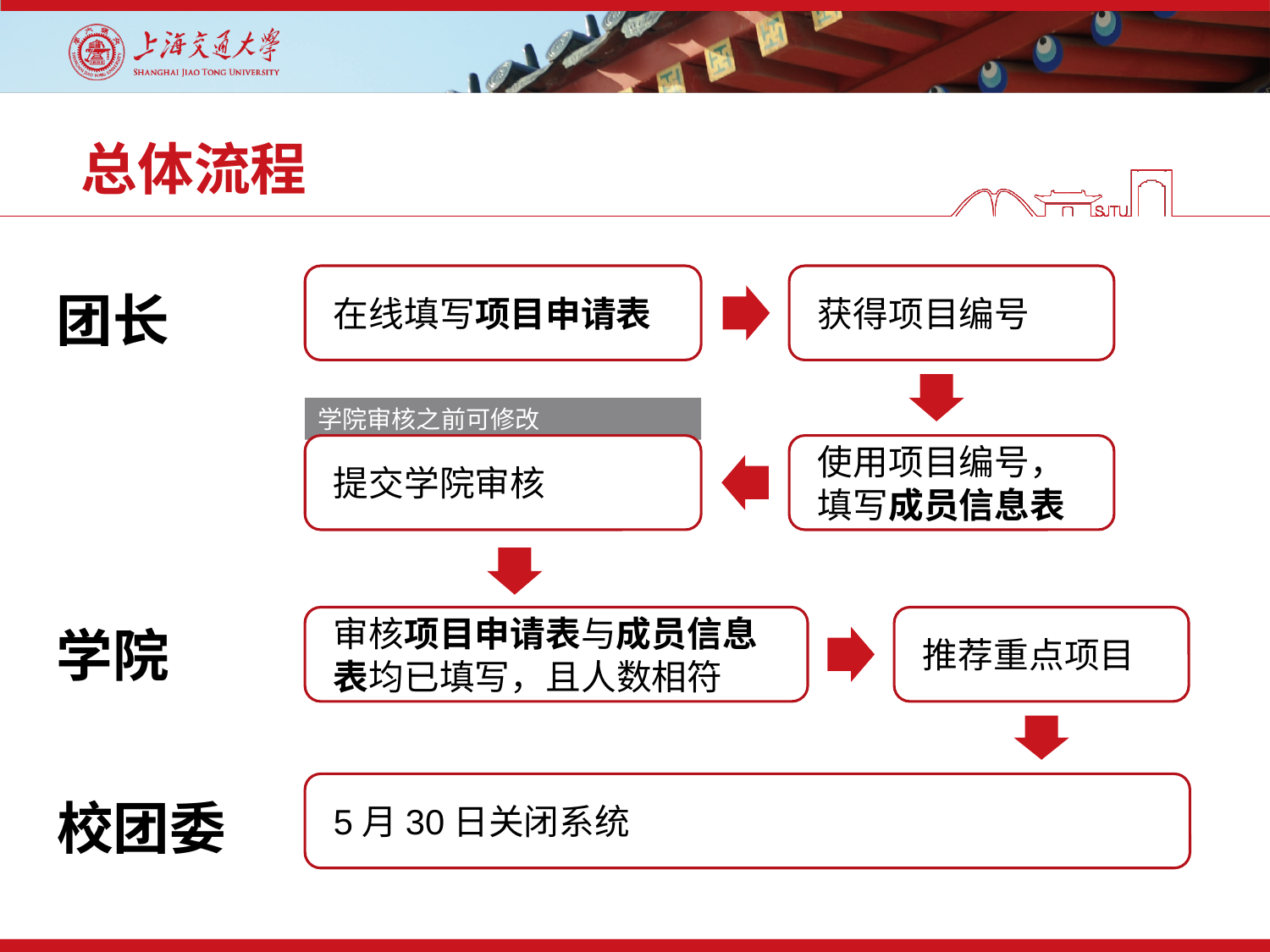

# 总体流程
在线填写项目申请表
获得项目编号
团长

学院审核之前可修改
提交学院审核
使用项目编号，填写成员信息表

审核项目申请表与成员信息表均已填写，且人数相符
推荐重点项目
学院

5月30日关闭系统
校团委